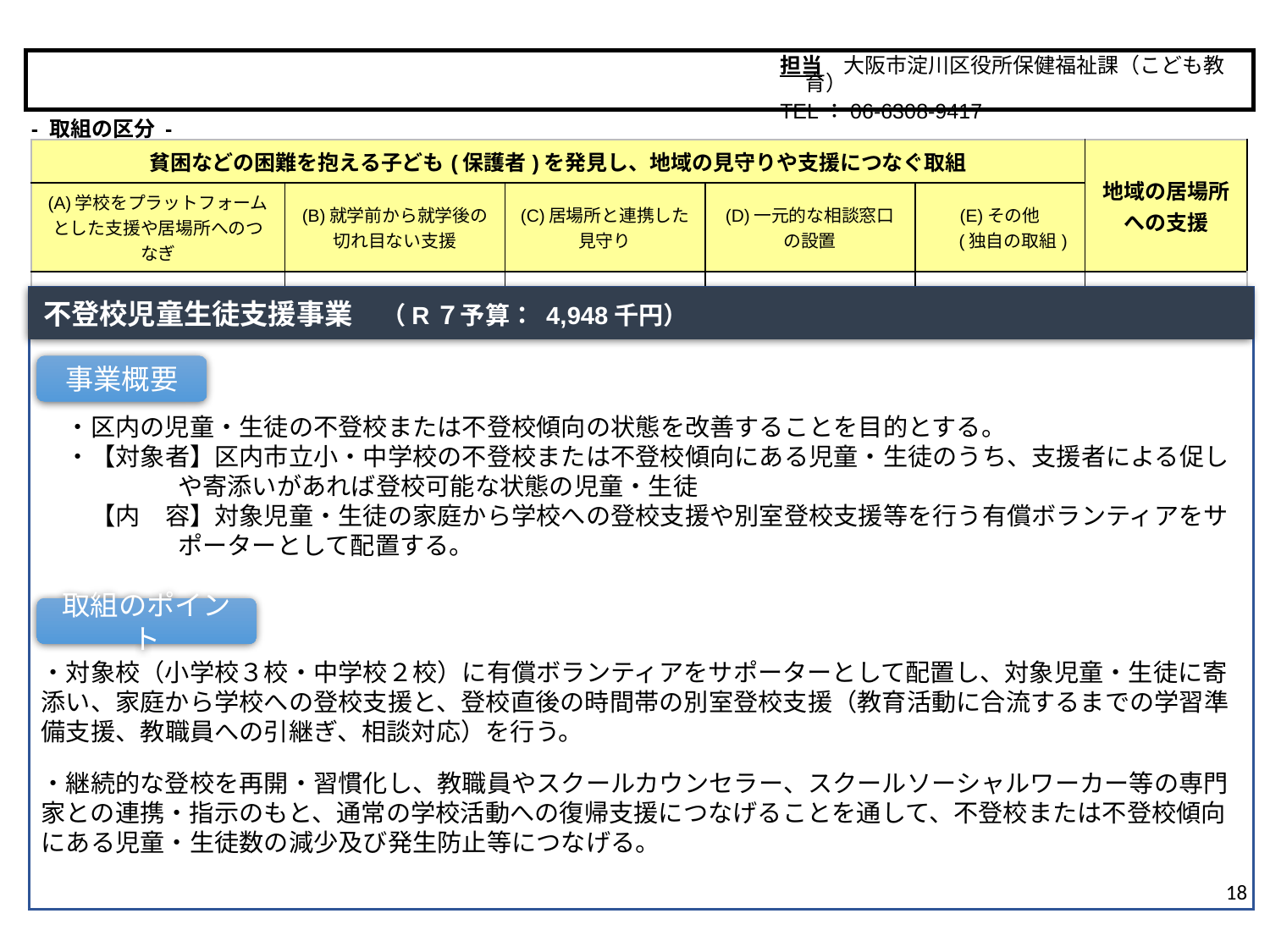

担当　大阪市淀川区役所保健福祉課（こども教育）
TEL：06-6308-9417

大阪市
- 取組の区分 -
| 貧困などの困難を抱える子ども(保護者)を発見し、地域の見守りや支援につなぐ取組 |  |  |  |  | 地域の居場所 への支援 |
| --- | --- | --- | --- | --- | --- |
| (A)学校をプラットフォームとした支援や居場所へのつなぎ | (B)就学前から就学後の 切れ目ない支援 | (C)居場所と連携した 見守り | (D)一元的な相談窓口 の設置 | (E)その他 　 (独自の取組) |  |
| ○ |  |  |  |  |  |
不登校児童生徒支援事業　（R７予算： 4,948千円）

　・区内の児童・生徒の不登校または不登校傾向の状態を改善することを目的とする。
　・【対象者】区内市立小・中学校の不登校または不登校傾向にある児童・生徒のうち、支援者による促しや寄添いがあれば登校可能な状態の児童・生徒
　　【内　容】対象児童・生徒の家庭から学校への登校支援や別室登校支援等を行う有償ボランティアをサポーターとして配置する。

・対象校（小学校３校・中学校２校）に有償ボランティアをサポーターとして配置し、対象児童・生徒に寄添い、家庭から学校への登校支援と、登校直後の時間帯の別室登校支援（教育活動に合流するまでの学習準備支援、教職員への引継ぎ、相談対応）を行う。

・継続的な登校を再開・習慣化し、教職員やスクールカウンセラー、スクールソーシャルワーカー等の専門家との連携・指示のもと、通常の学校活動への復帰支援につなげることを通して、不登校または不登校傾向にある児童・生徒数の減少及び発生防止等につなげる。

事業概要
取組のポイント
18